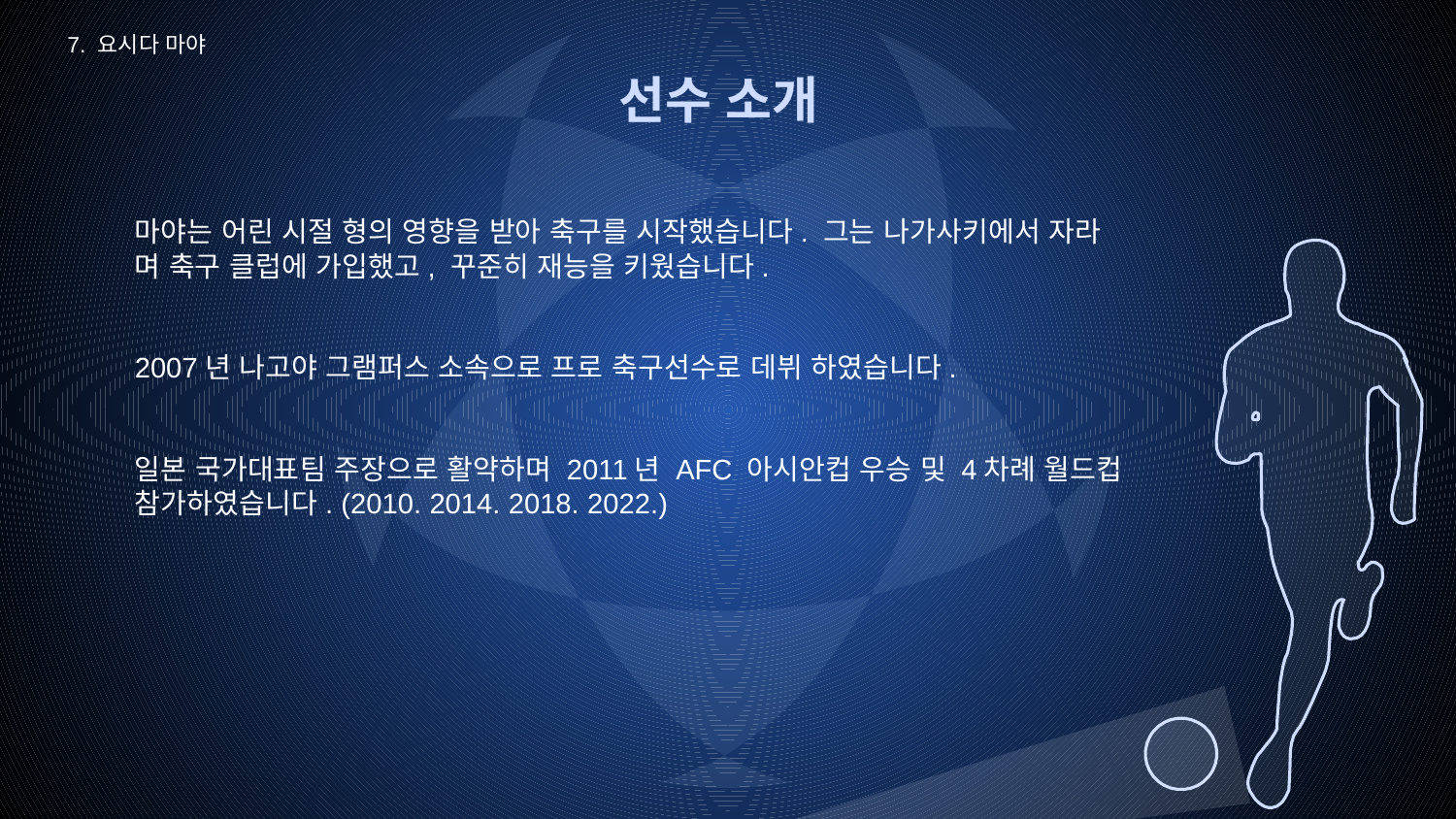

7. 요시다 마야
# 선수 소개
마야는 어린 시절 형의 영향을 받아 축구를 시작했습니다. 그는 나가사키에서 자라
며 축구 클럽에 가입했고, 꾸준히 재능을 키웠습니다.

2007년 나고야 그램퍼스 소속으로 프로 축구선수로 데뷔 하였습니다.

일본 국가대표팀 주장으로 활약하며 2011년 AFC 아시안컵 우승 및 4차례 월드컵
참가하였습니다. (2010. 2014. 2018. 2022.)